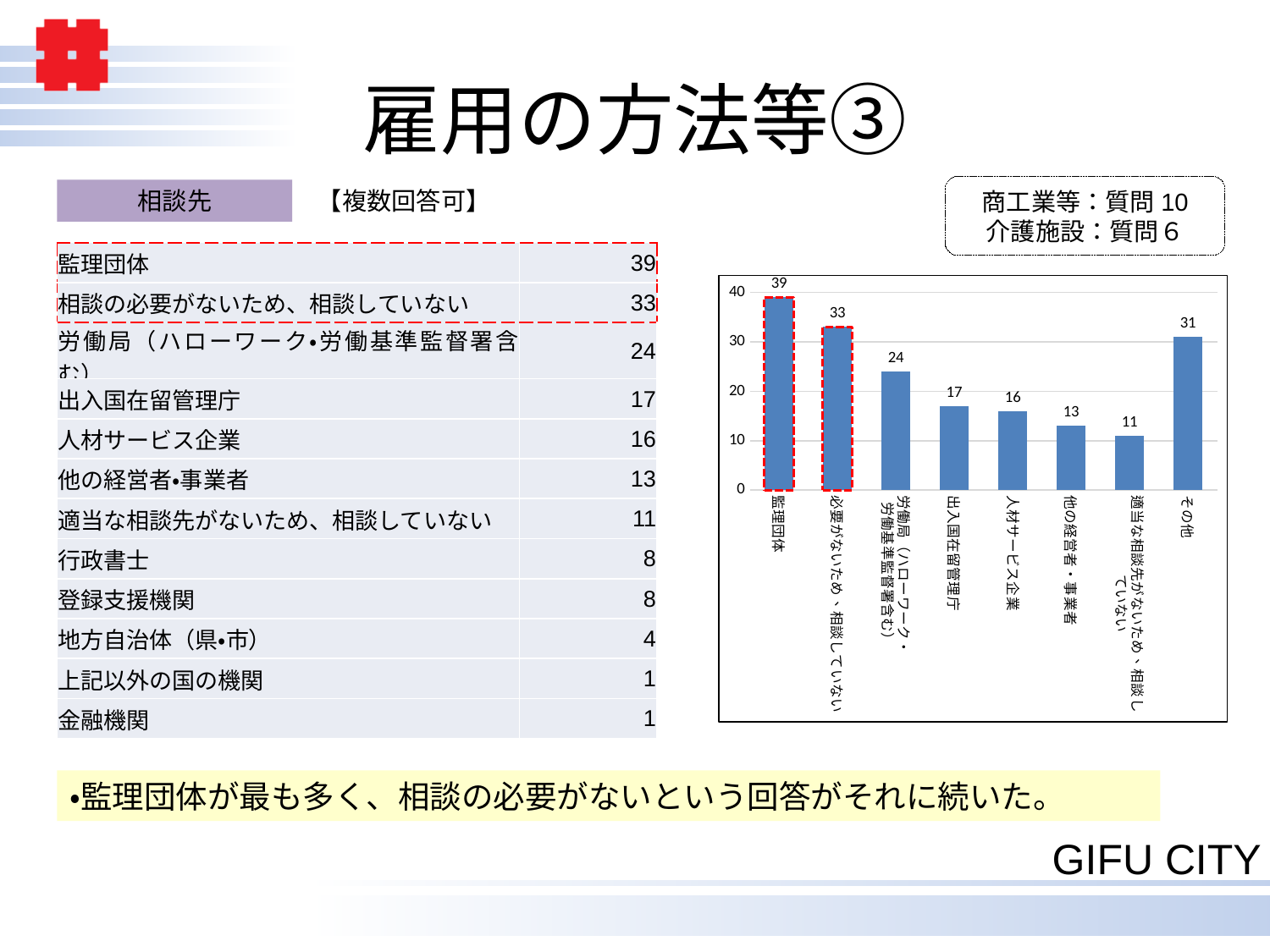

# 雇用の方法等③
商工業等：質問10
介護施設：質問６
相談先
【複数回答可】
| 監理団体 | 39 |
| --- | --- |
| 相談の必要がないため、相談していない | 33 |
| 労働局（ハローワーク・労働基準監督署含む） | 24 |
| 出入国在留管理庁 | 17 |
| 人材サービス企業 | 16 |
| 他の経営者・事業者 | 13 |
| 適当な相談先がないため、相談していない | 11 |
| 行政書士 | 8 |
| 登録支援機関 | 8 |
| 地方自治体（県・市） | 4 |
| 上記以外の国の機関 | 1 |
| 金融機関 | 1 |

### Chart

| Category |  |
|---|---|
| 監理団体 | 39.0 |
| 必要がないため、相談していない | 33.0 |
| 労働局（ハローワーク・
労働基準監督署含む） | 24.0 |
| 出入国在留管理庁 | 17.0 |
| 人材サービス企業 | 16.0 |
| 他の経営者・事業者 | 13.0 |
| 適当な相談先がないため、相談していない | 11.0 |
| その他 | 31.0 |
・監理団体が最も多く、相談の必要がないという回答がそれに続いた。
14